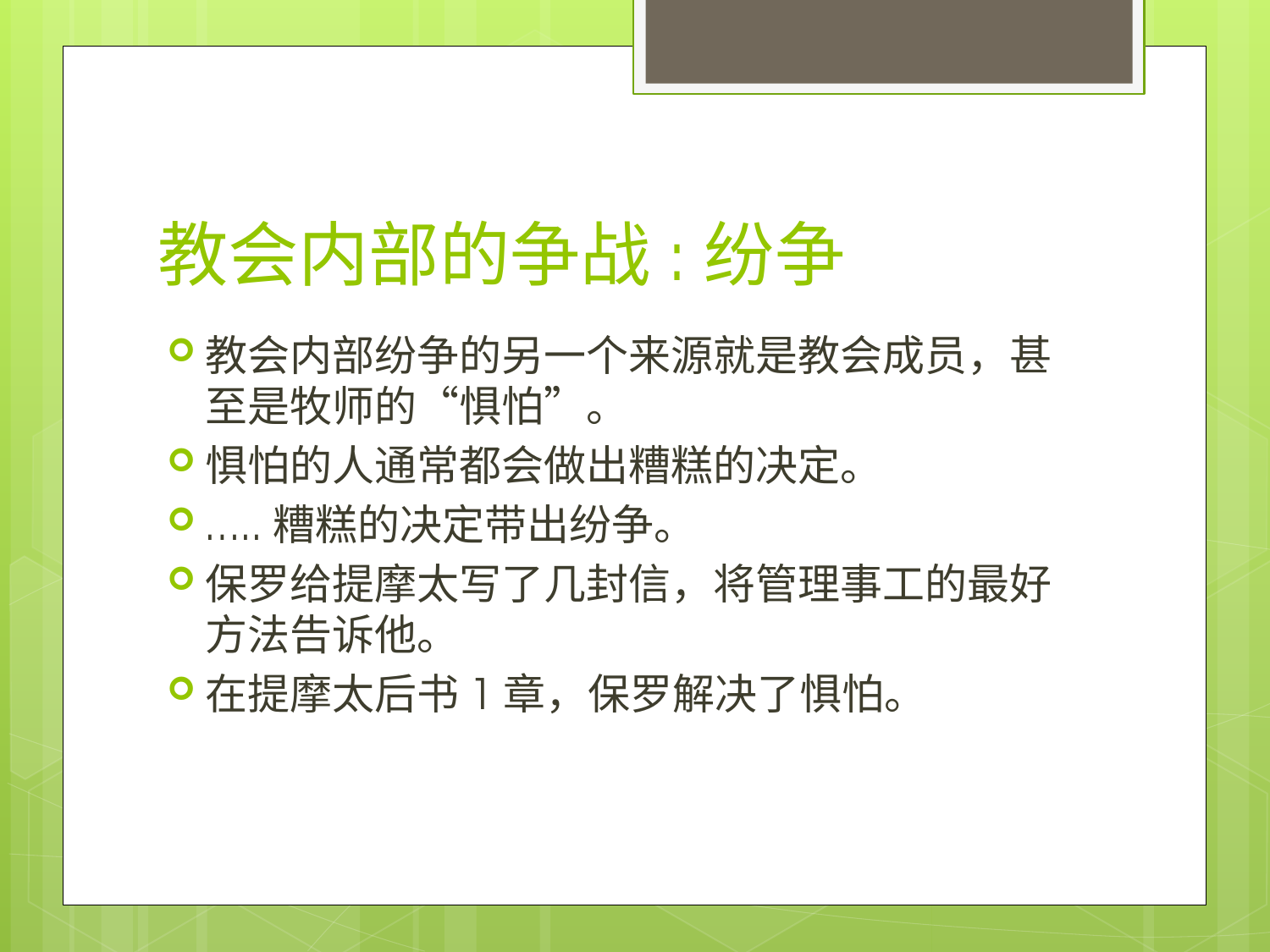

# 教会内部的争战:纷争
教会内部纷争的另一个来源就是教会成员，甚至是牧师的“惧怕”。
惧怕的人通常都会做出糟糕的决定。
…..糟糕的决定带出纷争。
保罗给提摩太写了几封信，将管理事工的最好方法告诉他。
在提摩太后书1章，保罗解决了惧怕。